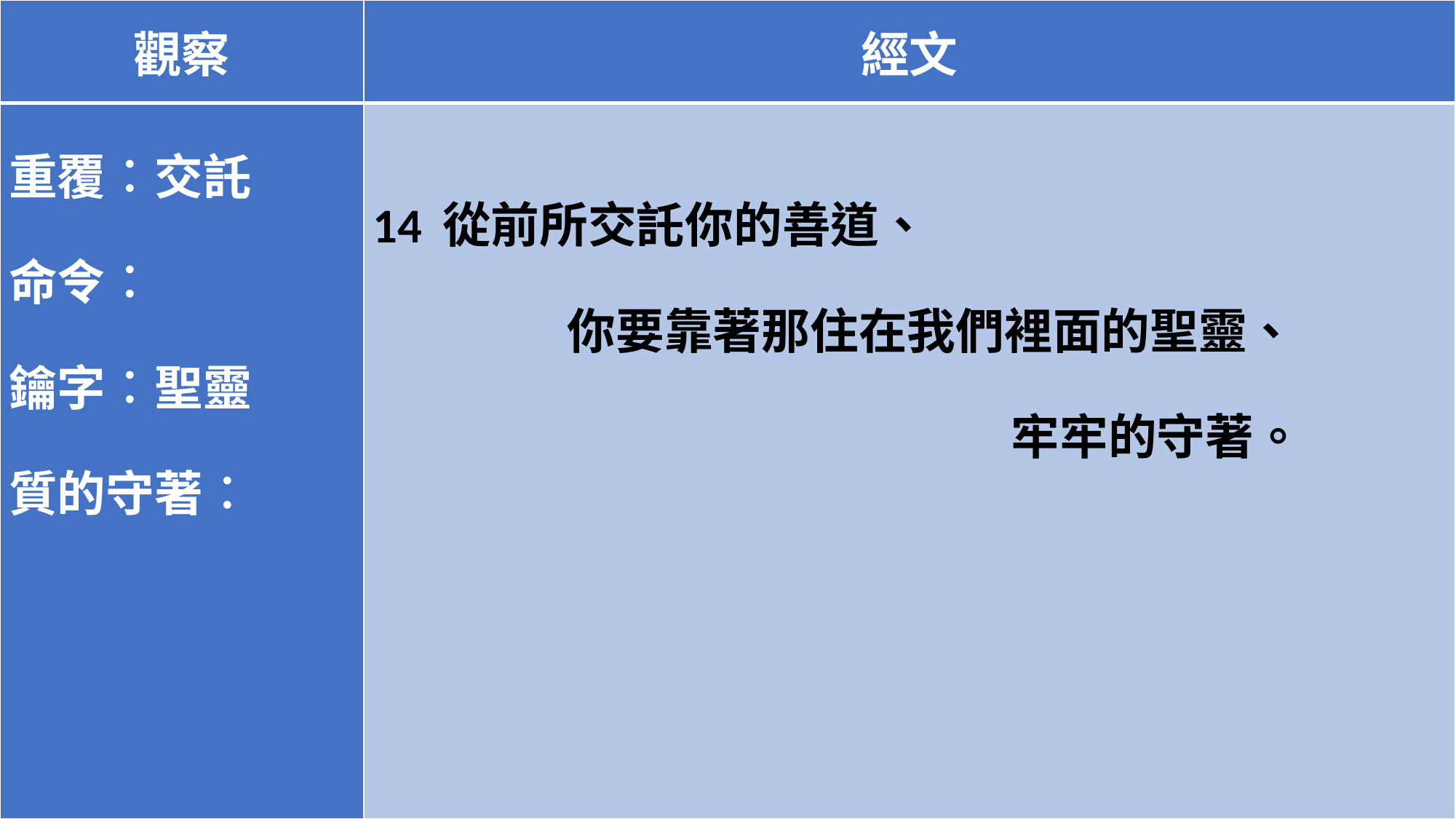

| 觀察 | 經文 |
| --- | --- |
| 重覆︰交託 命令︰ 鑰字︰聖靈 質的守著︰ | 14 從前所交託你的善道、 你要靠著那住在我們裡面的聖靈、 牢牢的守著。 |
#